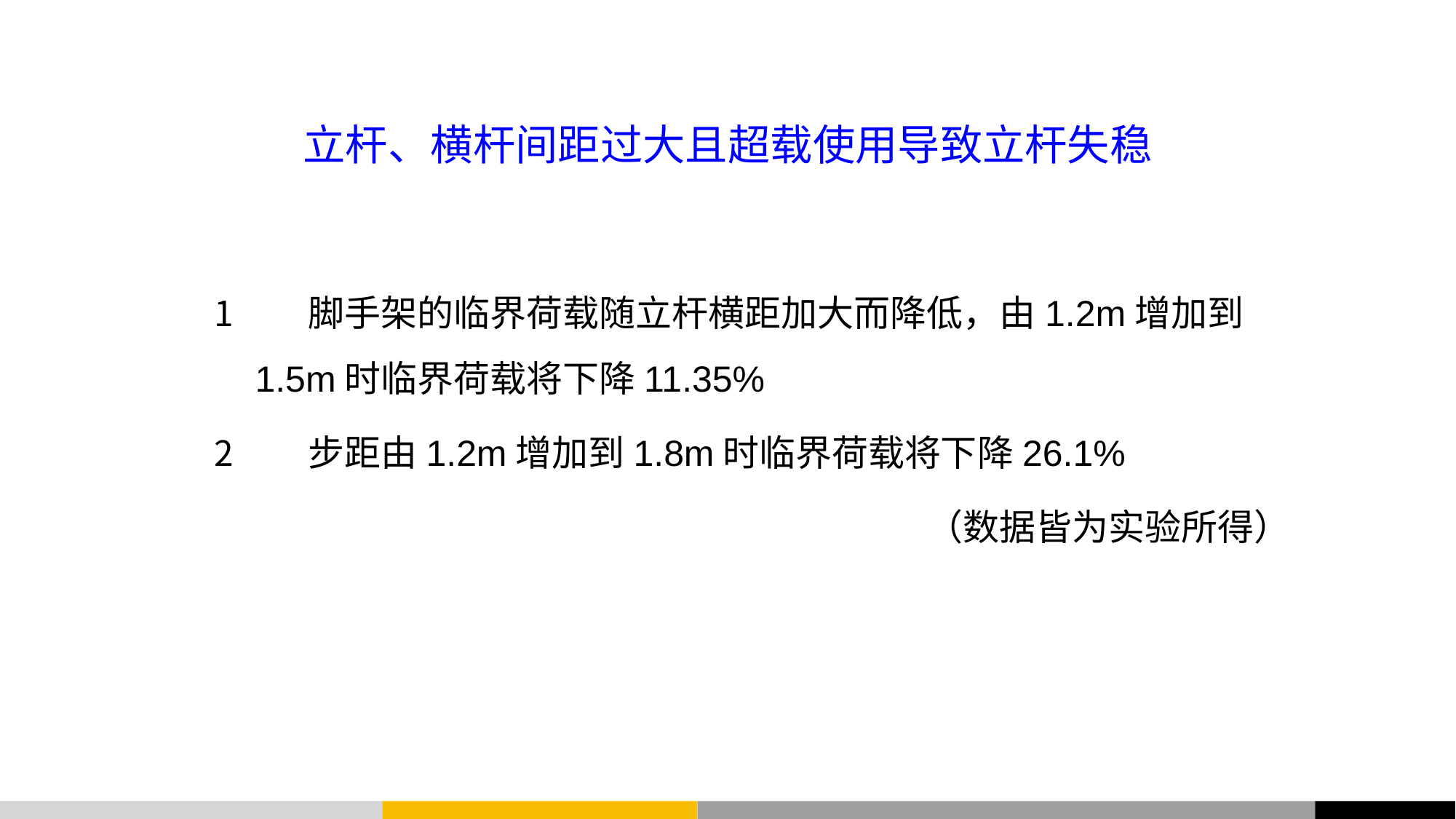

# 立杆、横杆间距过大且超载使用导致立杆失稳
脚手架的临界荷载随立杆横距加大而降低，由1.2m增加到
1.5m时临界荷载将下降11.35%
步距由1.2m增加到1.8m时临界荷载将下降26.1%
（数据皆为实验所得）